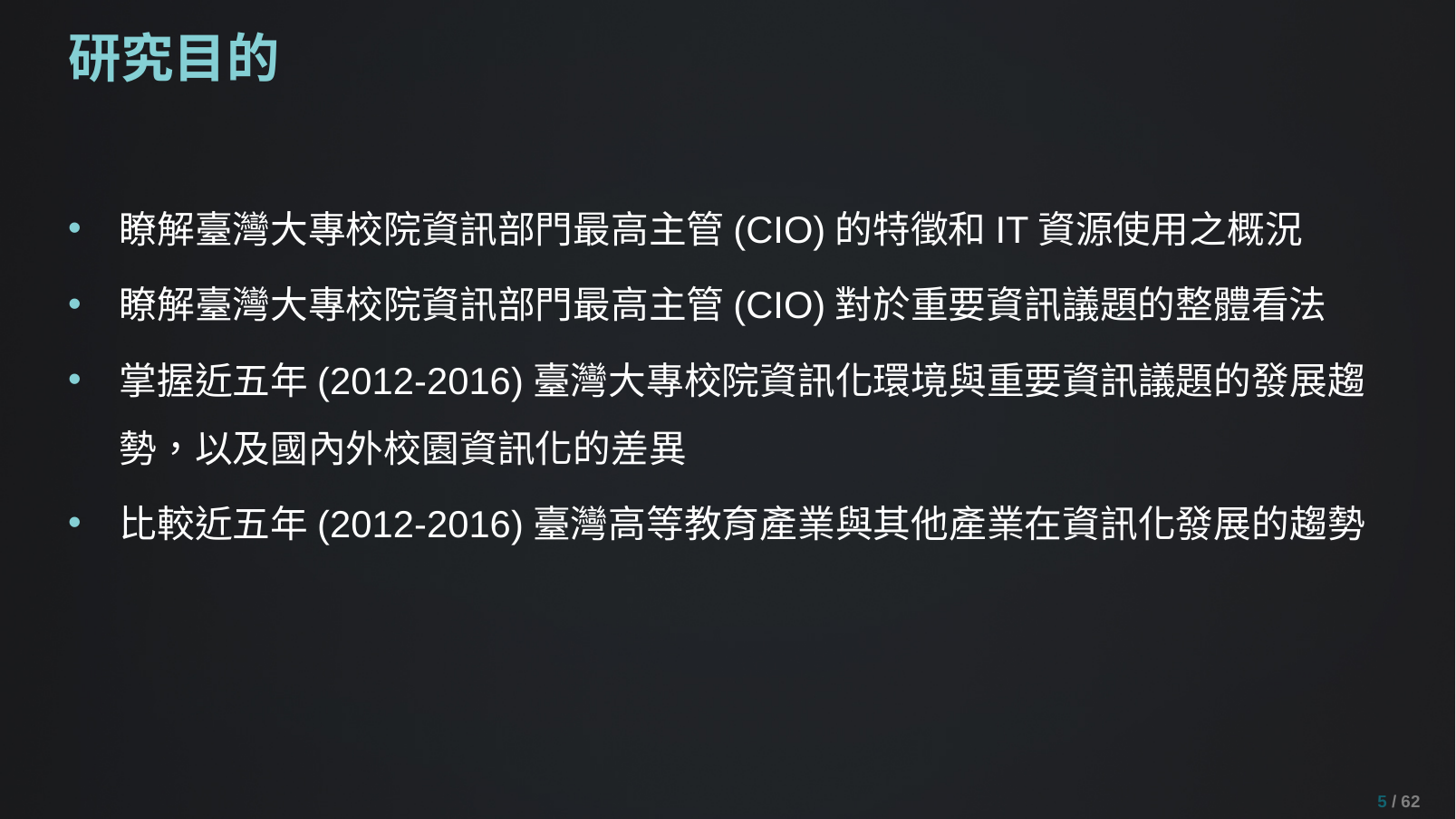

# 研究目的
瞭解臺灣大專校院資訊部門最高主管(CIO)的特徵和IT資源使用之概況
瞭解臺灣大專校院資訊部門最高主管(CIO)對於重要資訊議題的整體看法
掌握近五年(2012-2016)臺灣大專校院資訊化環境與重要資訊議題的發展趨勢，以及國內外校園資訊化的差異
比較近五年(2012-2016)臺灣高等教育產業與其他產業在資訊化發展的趨勢